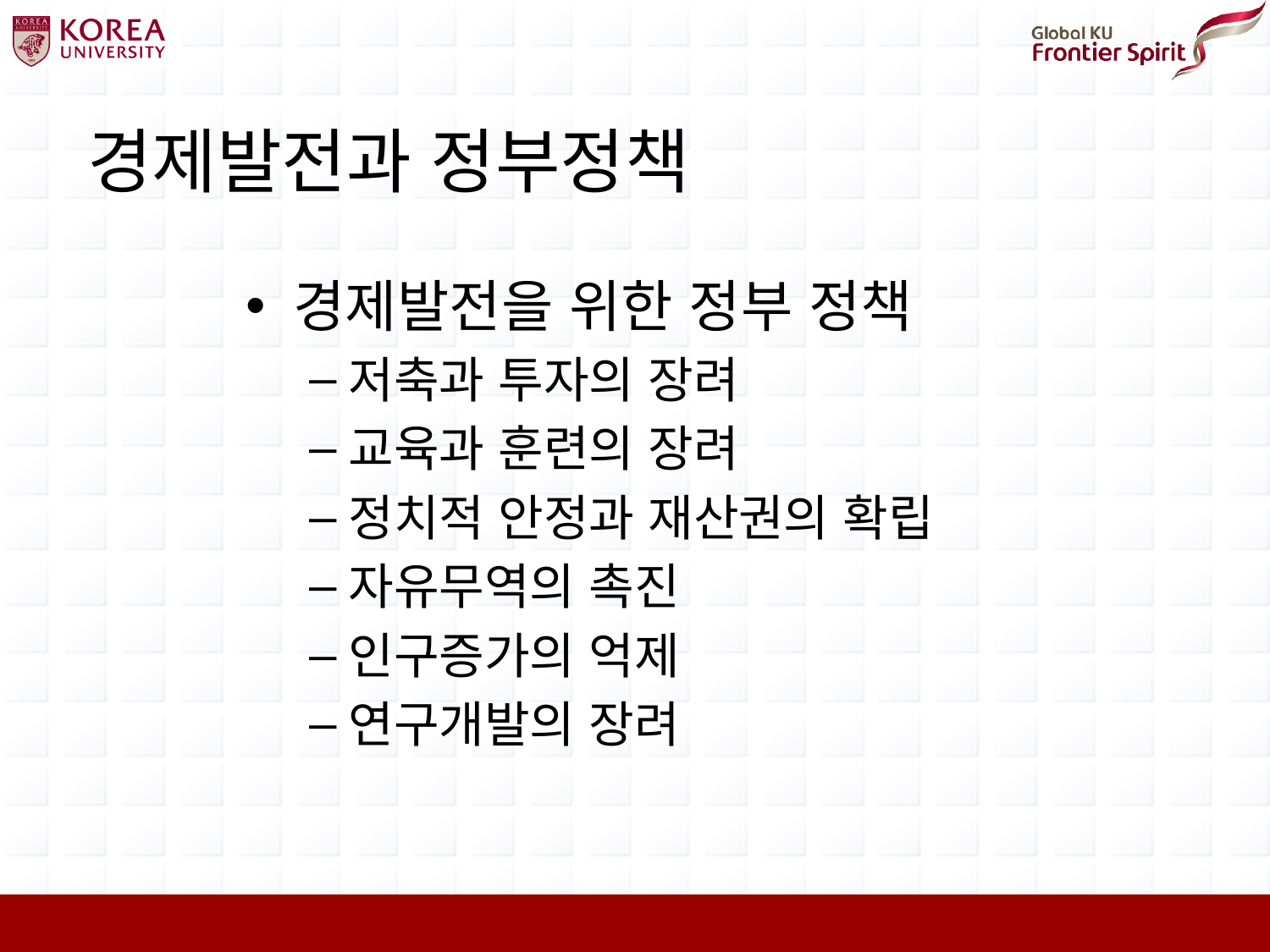

# 경제발전과 정부정책
경제발전을 위한 정부 정책
저축과 투자의 장려
교육과 훈련의 장려
정치적 안정과 재산권의 확립
자유무역의 촉진
인구증가의 억제
연구개발의 장려